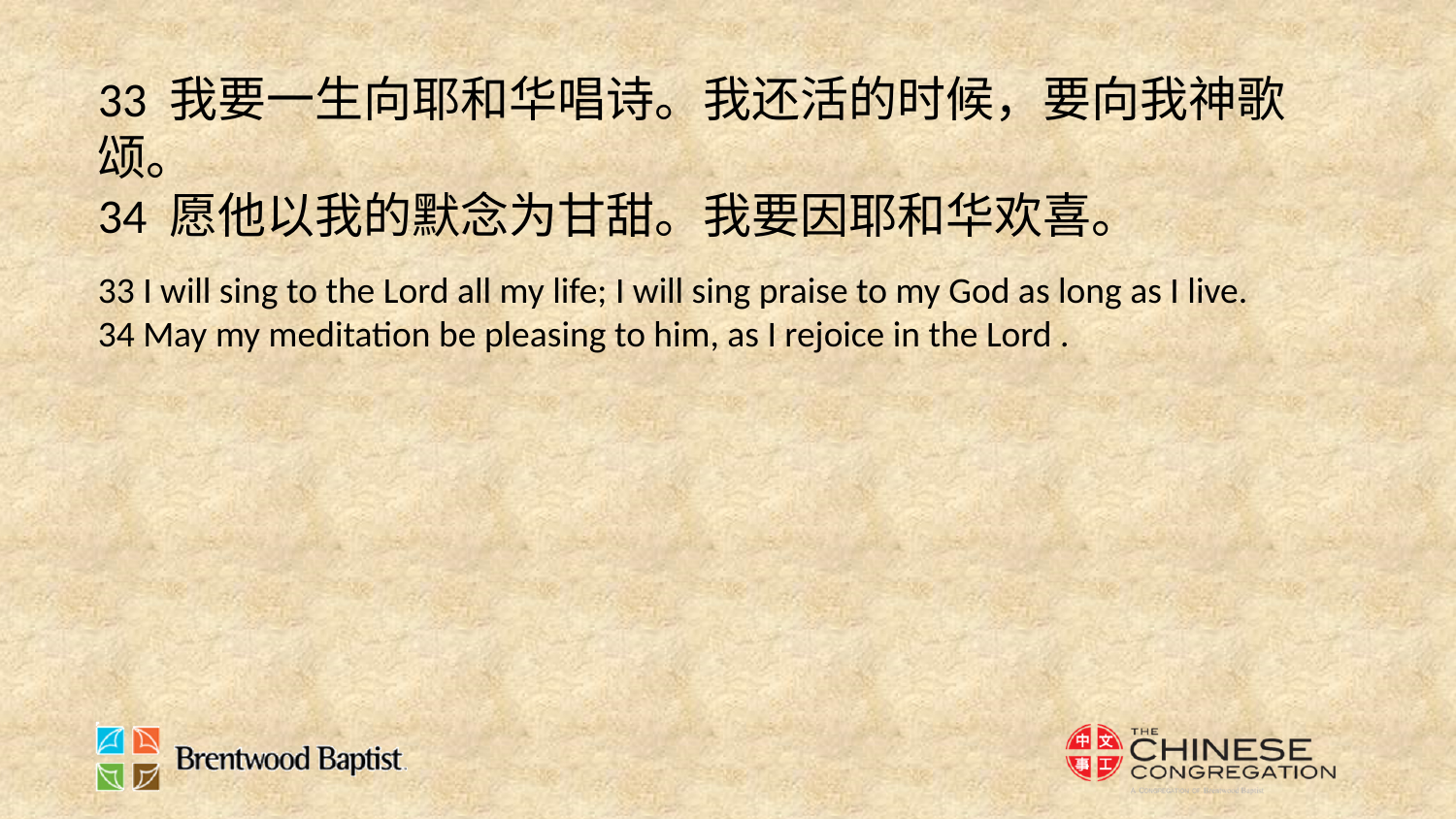

33 我要一生向耶和华唱诗。我还活的时候，要向我神歌颂。
34 愿他以我的默念为甘甜。我要因耶和华欢喜。

33 I will sing to the Lord all my life; I will sing praise to my God as long as I live.
34 May my meditation be pleasing to him, as I rejoice in the Lord .